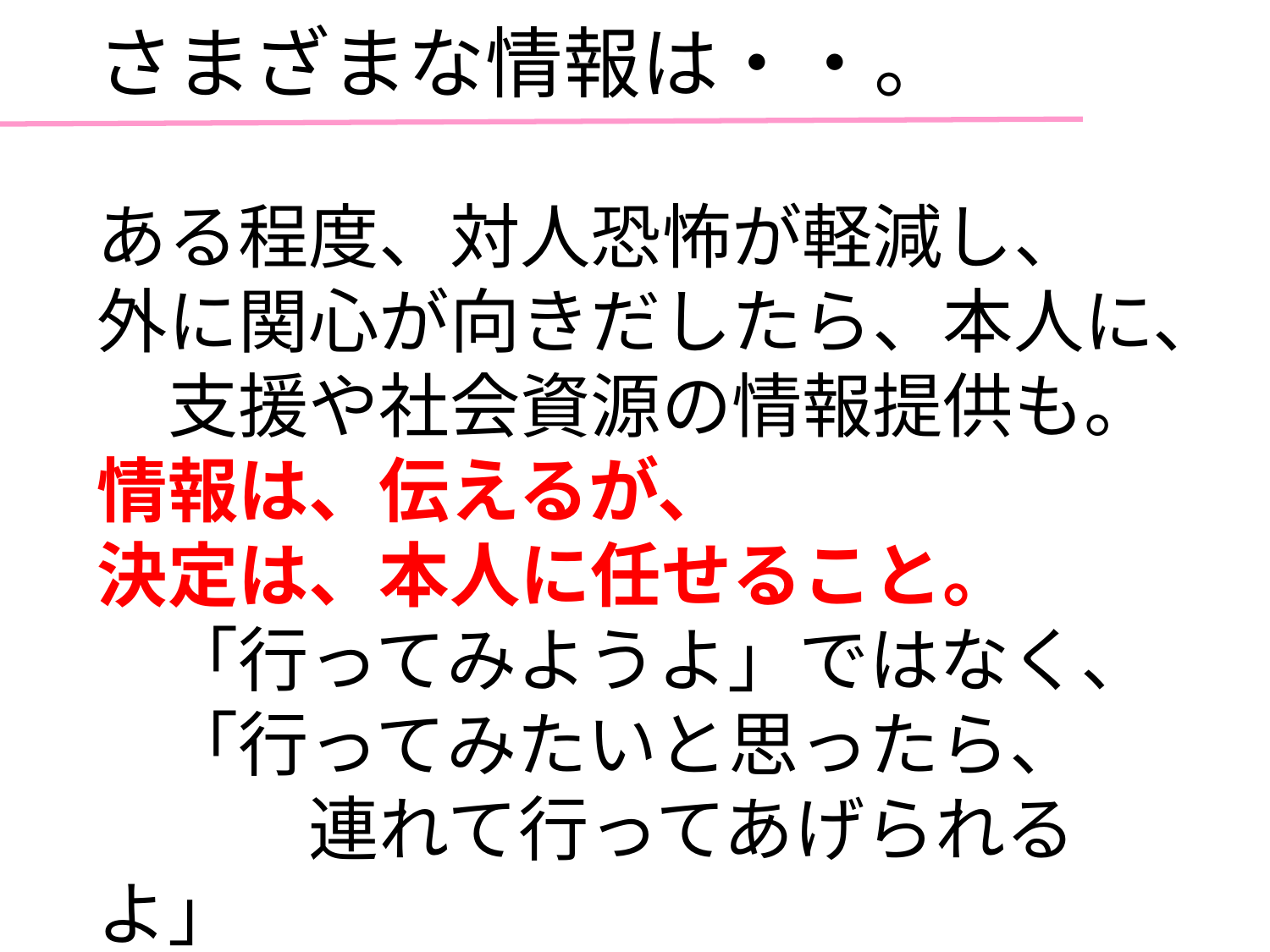

さまざまな情報は・・。
ある程度、対人恐怖が軽減し、
外に関心が向きだしたら、本人に、
　支援や社会資源の情報提供も。
情報は、伝えるが、
決定は、本人に任せること。
　「行ってみようよ」ではなく、
　「行ってみたいと思ったら、
　　　連れて行ってあげられるよ」